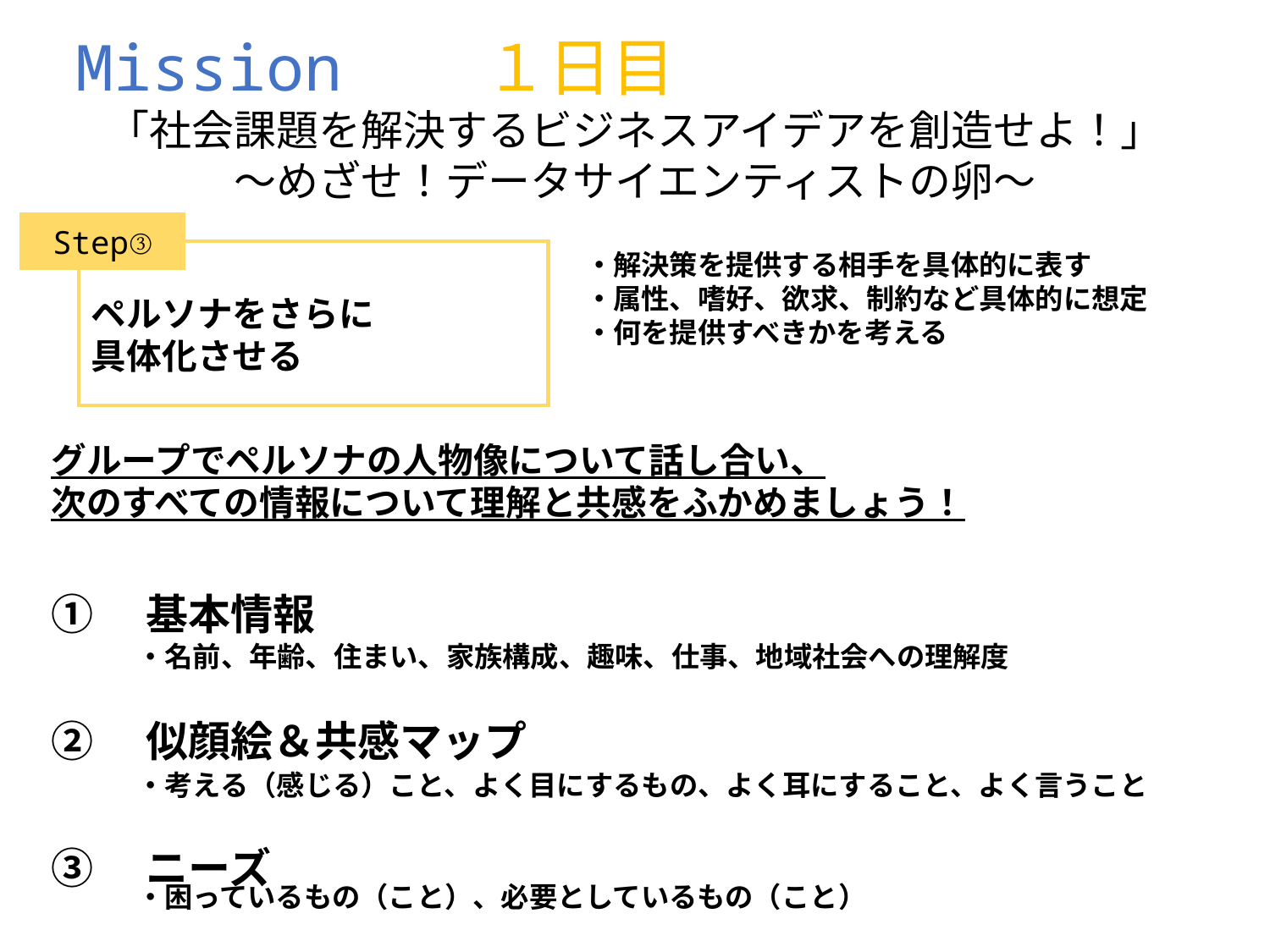

Mission　　１日目
「社会課題を解決するビジネスアイデアを創造せよ！」
～めざせ！データサイエンティストの卵～
Step③

ペルソナをさらに
具体化させる
・解決策を提供する相手を具体的に表す
・属性、嗜好、欲求、制約など具体的に想定
・何を提供すべきかを考える
グループでペルソナの人物像について話し合い、
次のすべての情報について理解と共感をふかめましょう！
①　基本情報
②　似顔絵＆共感マップ
③　ニーズ
・名前、年齢、住まい、家族構成、趣味、仕事、地域社会への理解度
・考える（感じる）こと、よく目にするもの、よく耳にすること、よく言うこと
・困っているもの（こと）、必要としているもの（こと）